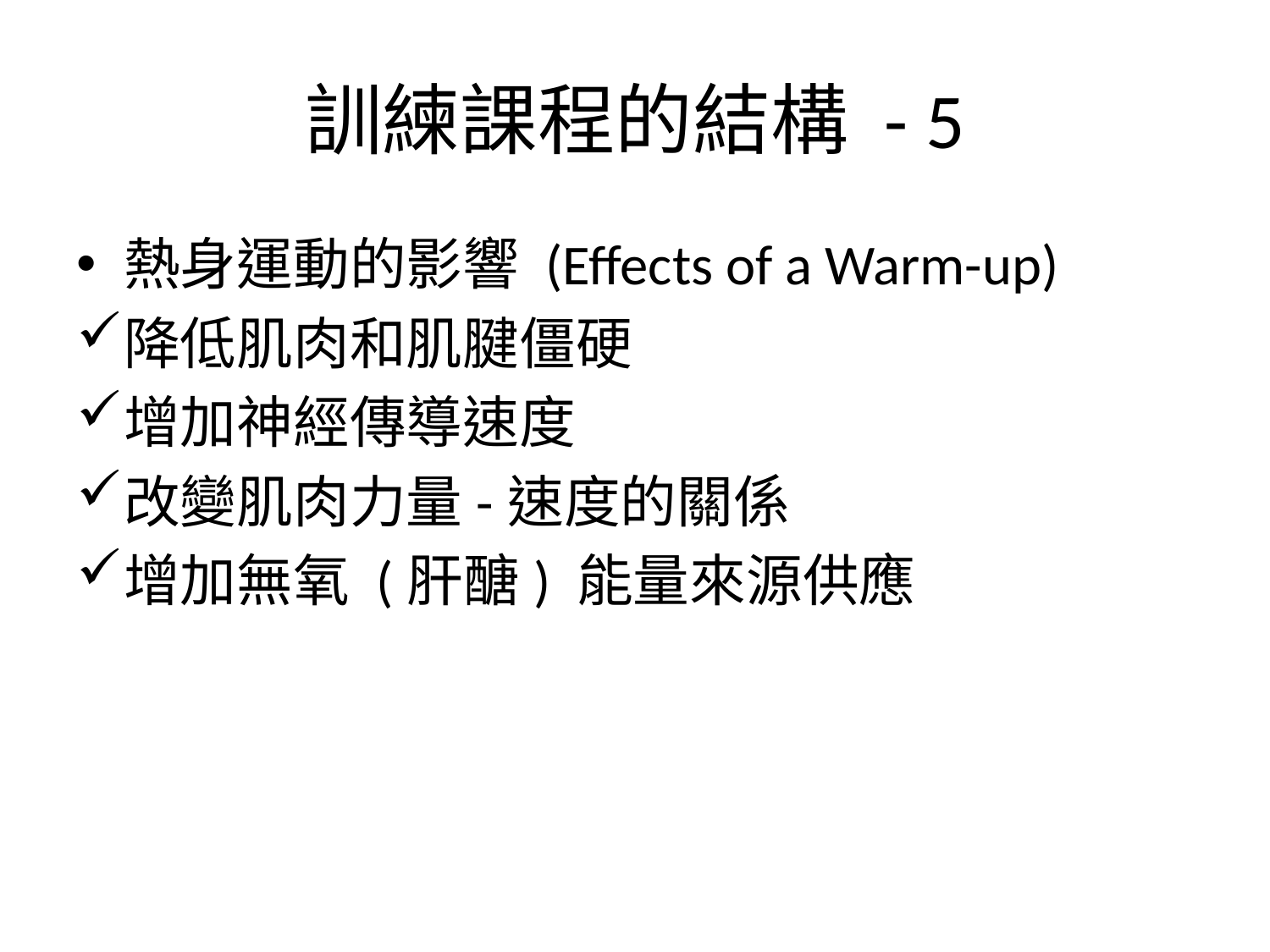

# 訓練課程的結構 - 5
熱身運動的影響 (Effects of a Warm-up)
降低肌肉和肌腱僵硬
增加神經傳導速度
改變肌肉力量-速度的關係
增加無氧 (肝醣) 能量來源供應